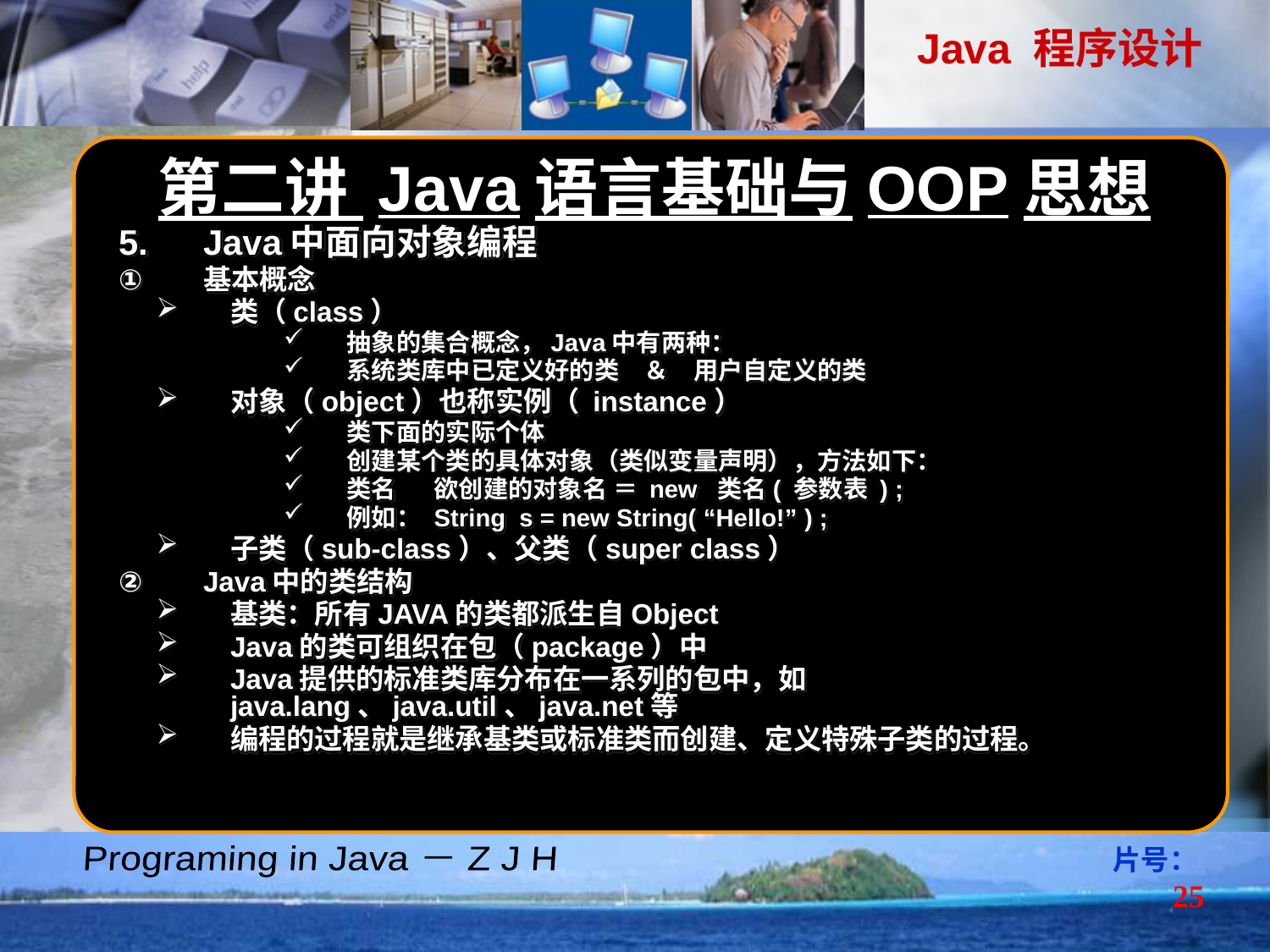

第二讲 Java语言基础与OOP思想
Java中面向对象编程
基本概念
类（class）
抽象的集合概念，Java中有两种：
系统类库中已定义好的类　＆　用户自定义的类
对象（object）也称实例（ instance）
类下面的实际个体
创建某个类的具体对象（类似变量声明），方法如下：
类名	欲创建的对象名 ＝ new  类名( 参数表 ) ;
例如：	String  s = new String( “Hello!” ) ;
子类（sub-class）、父类（super class）
Java中的类结构
基类：所有JAVA的类都派生自Object
Java的类可组织在包（package）中
Java提供的标准类库分布在一系列的包中，如java.lang、java.util、java.net等
编程的过程就是继承基类或标准类而创建、定义特殊子类的过程。
片号：25